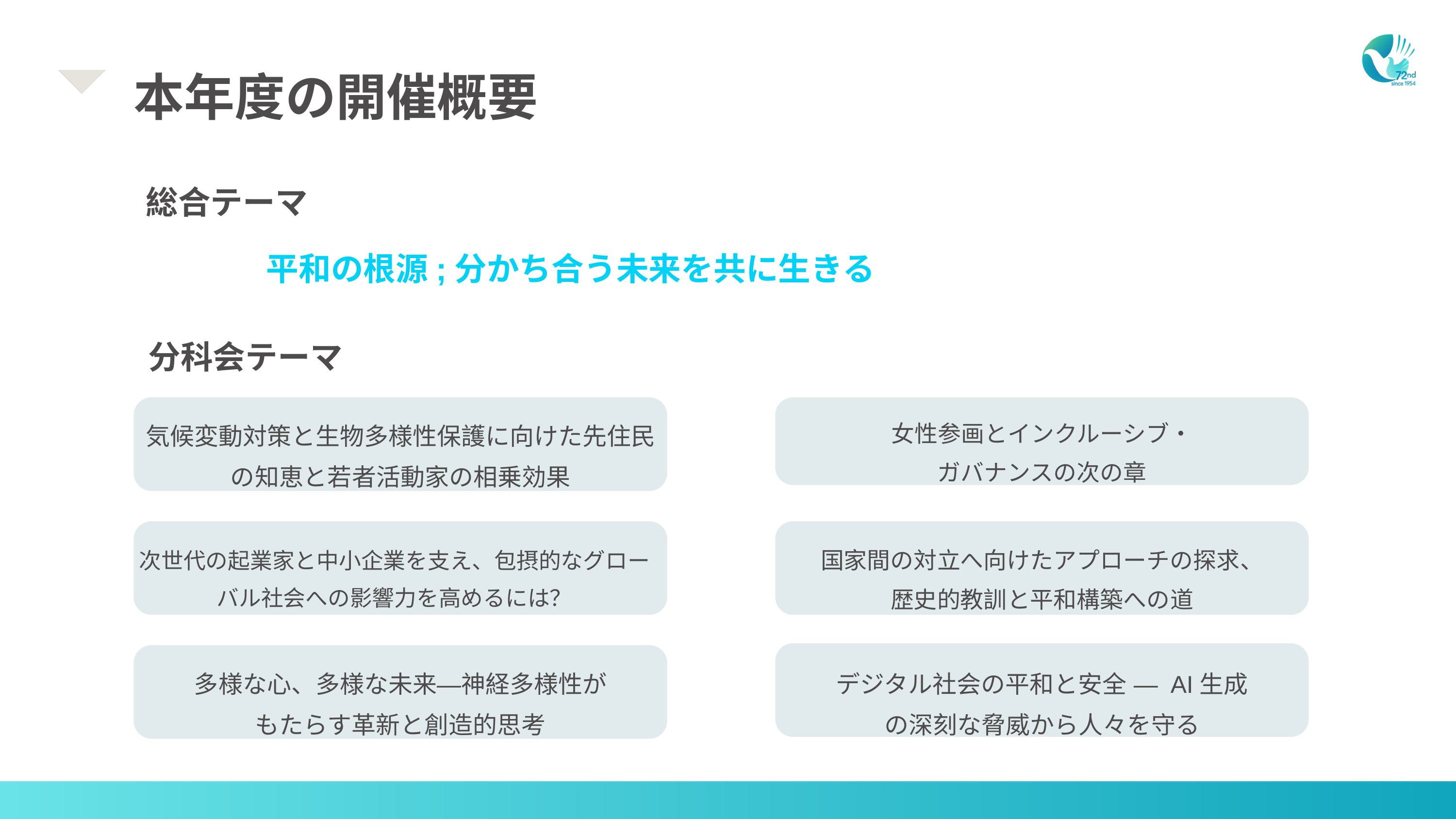

本年度の開催概要

総合テーマ
平和の根源;分かち合う未来を共に生きる
分科会テーマ

女性参画とインクルーシブ・
ガバナンスの次の章
気候変動対策と生物多様性保護に向けた先住民の知恵と若者活動家の相乗効果

国家間の対立へ向けたアプローチの探求、
歴史的教訓と平和構築への道
次世代の起業家と中小企業を支え、包摂的なグローバル社会への影響力を高めるには？

多様な心、多様な未来―神経多様性が
もたらす革新と創造的思考
デジタル社会の平和と安全 ― AI生成
の深刻な脅威から人々を守る